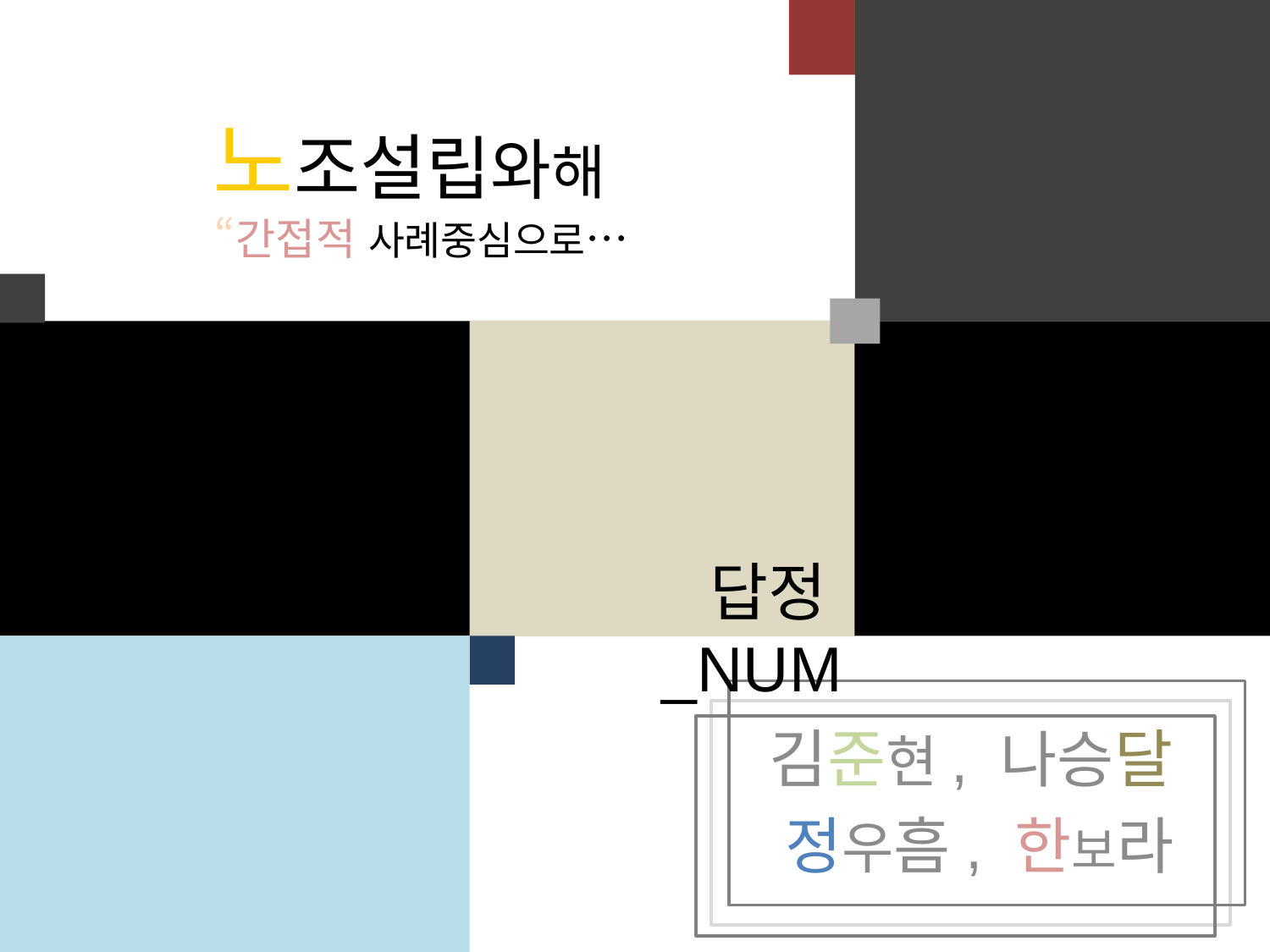

# 노조설립와해 “간접적 사례중심으로…

답정_NUM

김준현, 나승달
정우흠, 한보라